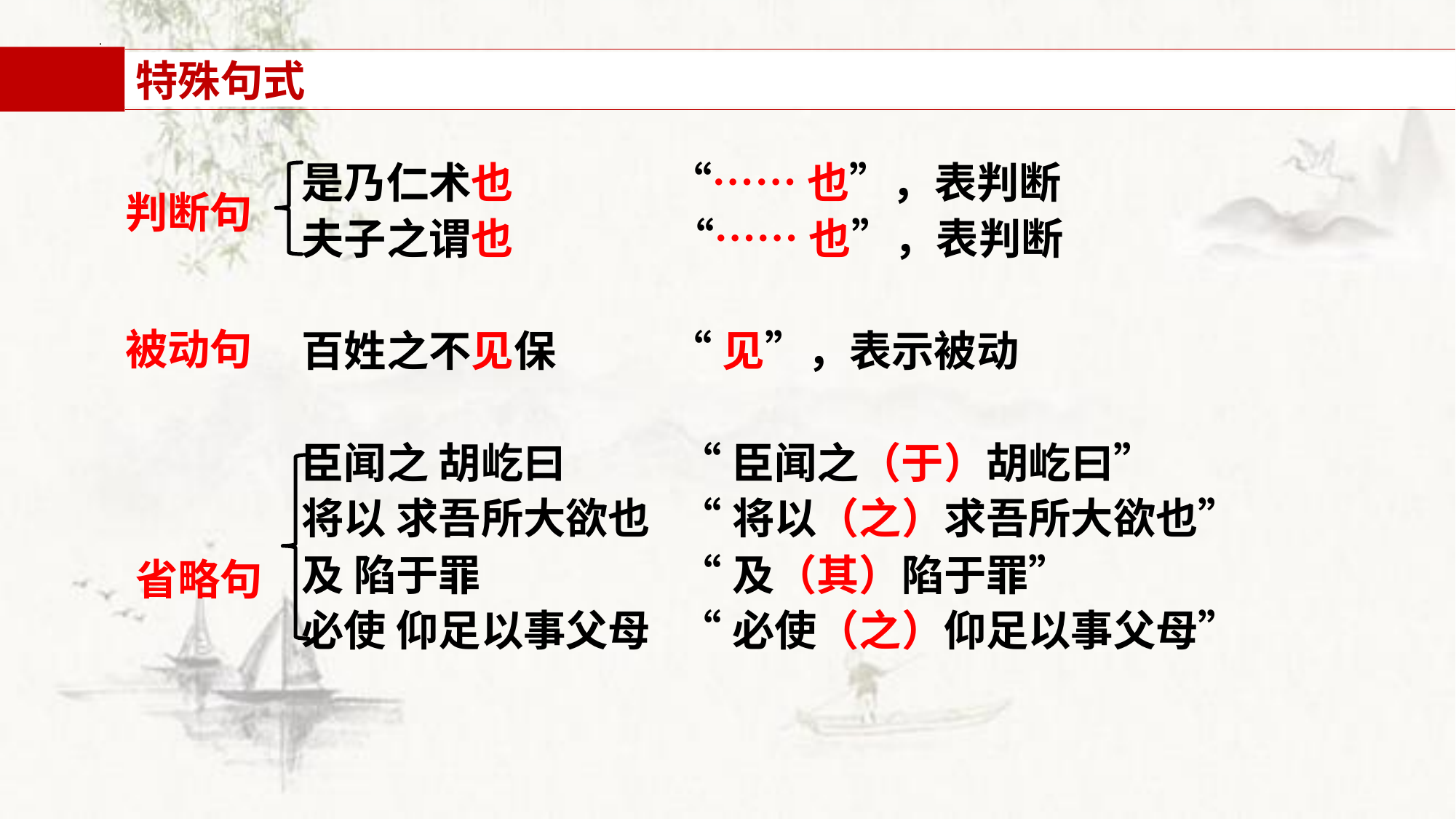

特殊句式
        是乃仁术也
        夫子之谓也

        百姓之不见保

        臣闻之 胡屹曰
        将以 求吾所大欲也
        及 陷于罪
        必使 仰足以事父母
          “……也”，表判断
            “……也”，表判断

          “见”，表示被动

           “臣闻之（于）胡屹曰”
           “将以（之）求吾所大欲也”
           “及（其）陷于罪”
           “必使（之）仰足以事父母”

判断句
子路、曾皙、冉有、公西华侍坐
被动句

省略句